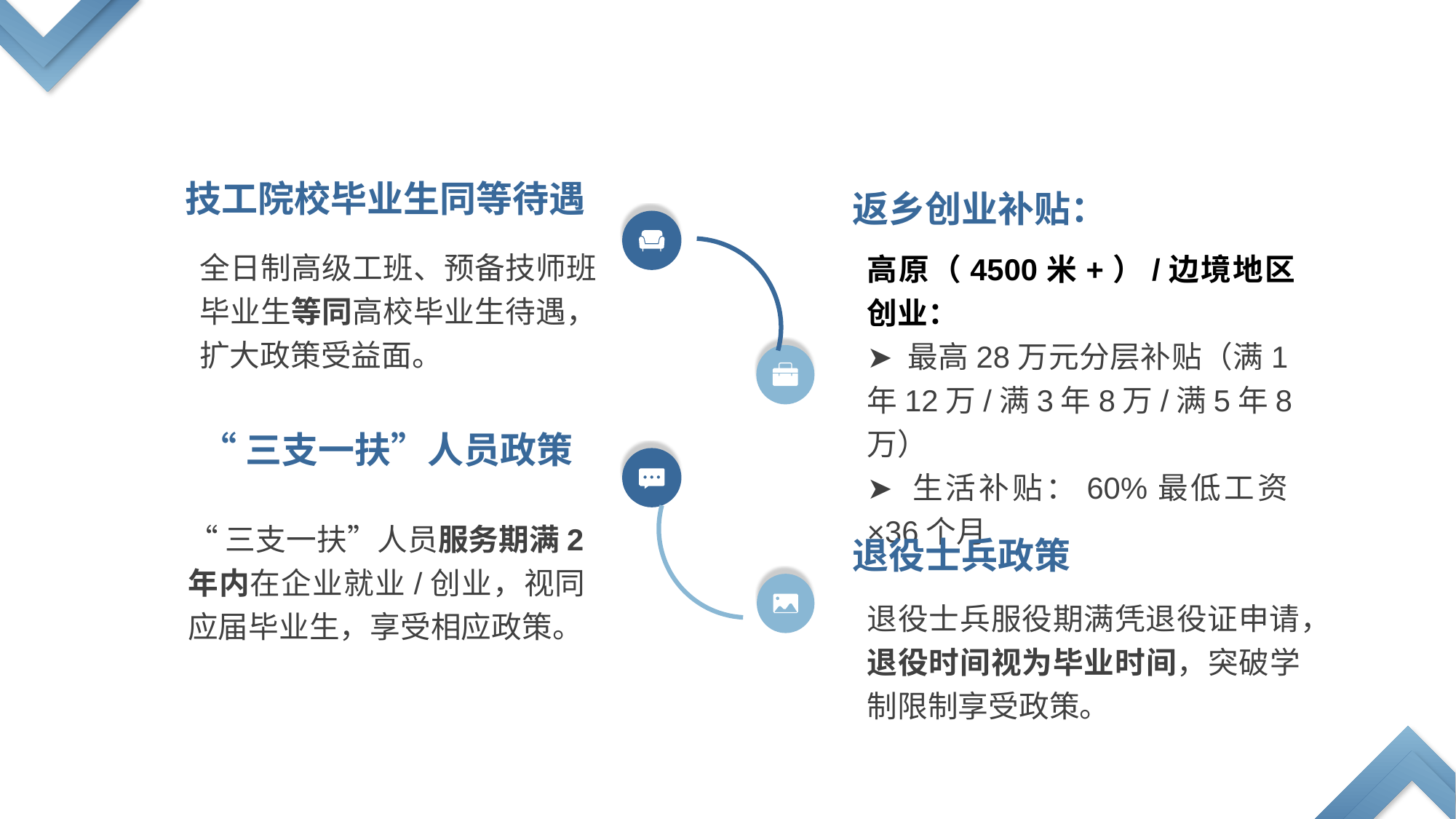

技工院校毕业生同等待遇
返乡创业补贴：

全日制高级工班、预备技师班毕业生等同高校毕业生待遇，扩大政策受益面。
高原（4500米+）/边境地区创业：
➤ 最高28万元分层补贴（满1年12万/满3年8万/满5年8万）
➤ 生活补贴：60%最低工资×36个月

“三支一扶”人员政策

“三支一扶”人员服务期满2年内在企业就业/创业，视同应届毕业生，享受相应政策。
退役士兵政策

退役士兵服役期满凭退役证申请，退役时间视为毕业时间，突破学制限制享受政策。